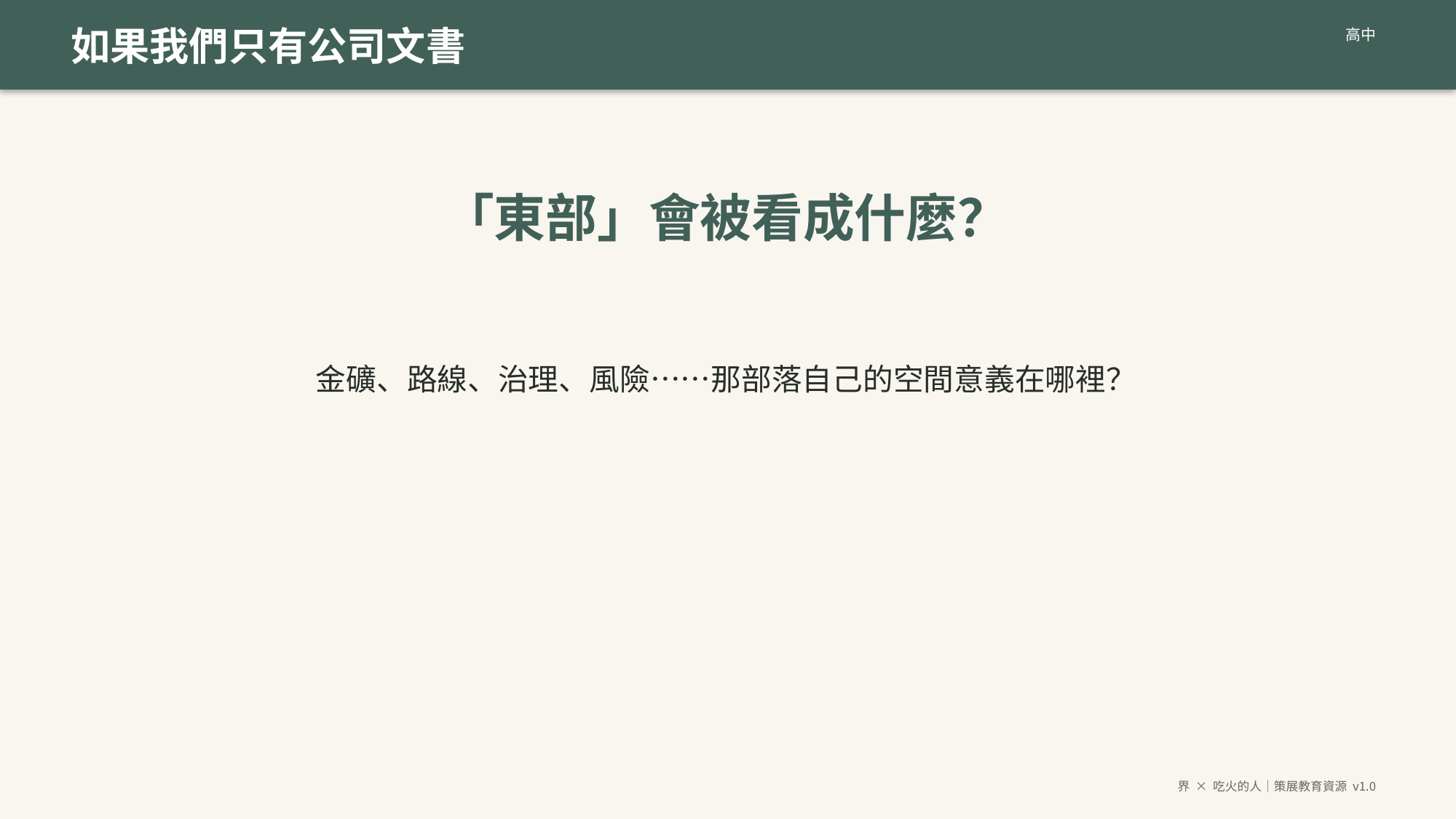

如果我們只有公司文書
高中
「東部」會被看成什麼？
金礦、路線、治理、風險……那部落自己的空間意義在哪裡？

界 × 吃火的人｜策展教育資源 v1.0